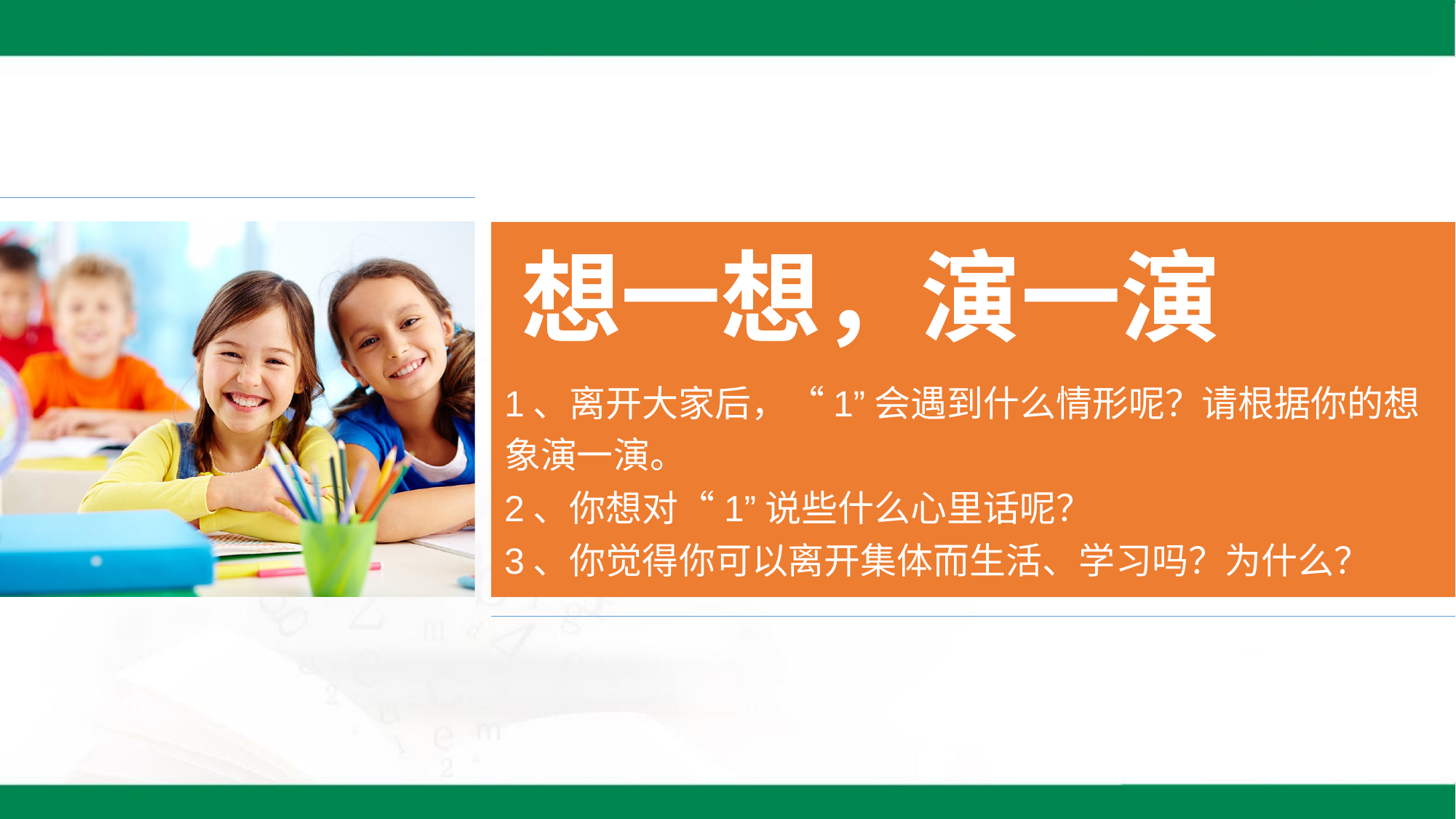

想一想，演一演
1、离开大家后，“1”会遇到什么情形呢？请根据你的想象演一演。
2、你想对“1”说些什么心里话呢？
3、你觉得你可以离开集体而生活、学习吗？为什么？